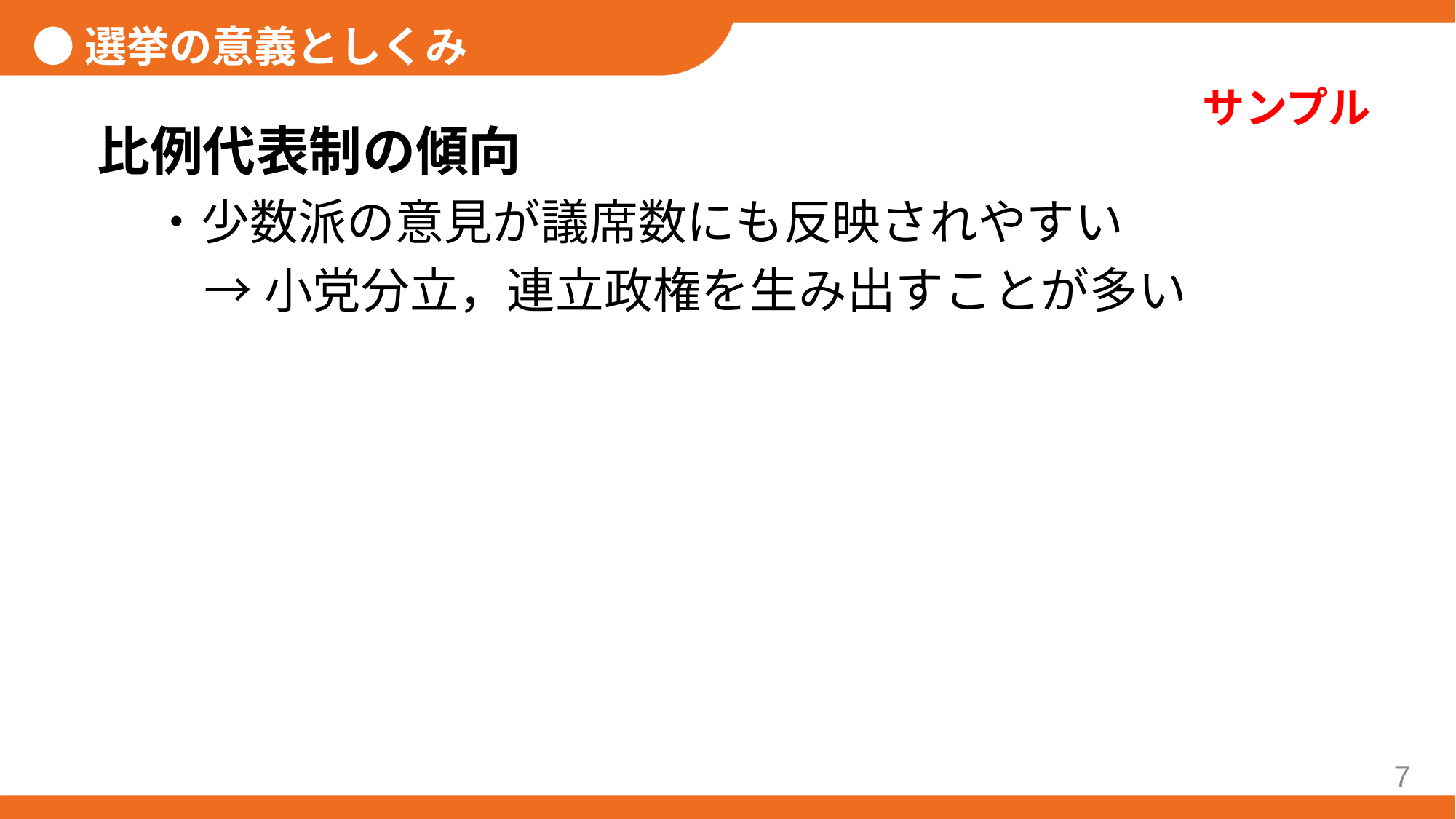

●選挙の意義としくみ
比例代表制の傾向
・少数派の意見が議席数にも反映されやすい
→小党分立，連立政権を生み出すことが多い